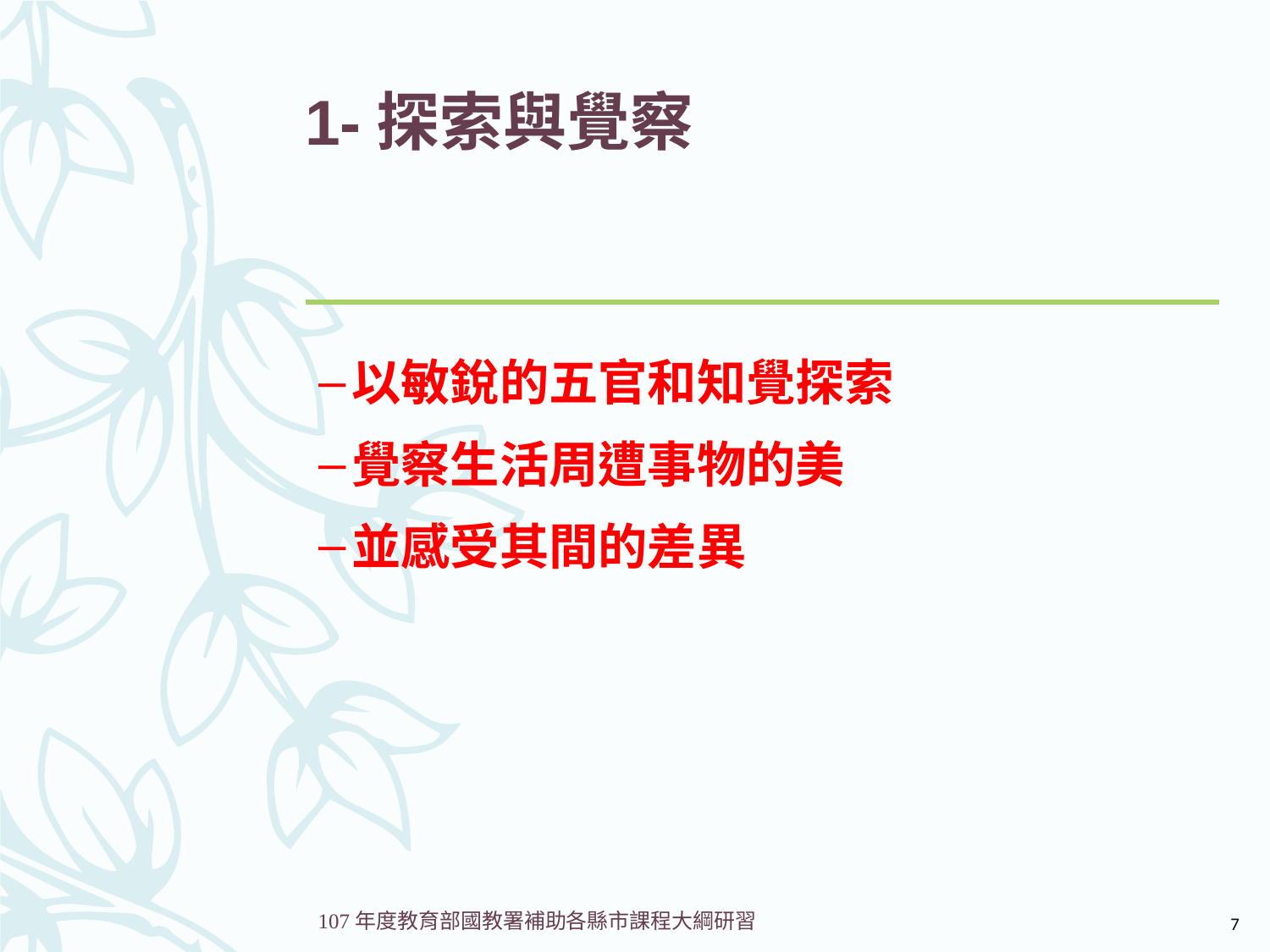

# 1-探索與覺察
以敏銳的五官和知覺探索
覺察生活周遭事物的美
並感受其間的差異
7
107年度教育部國教署補助各縣市課程大綱研習